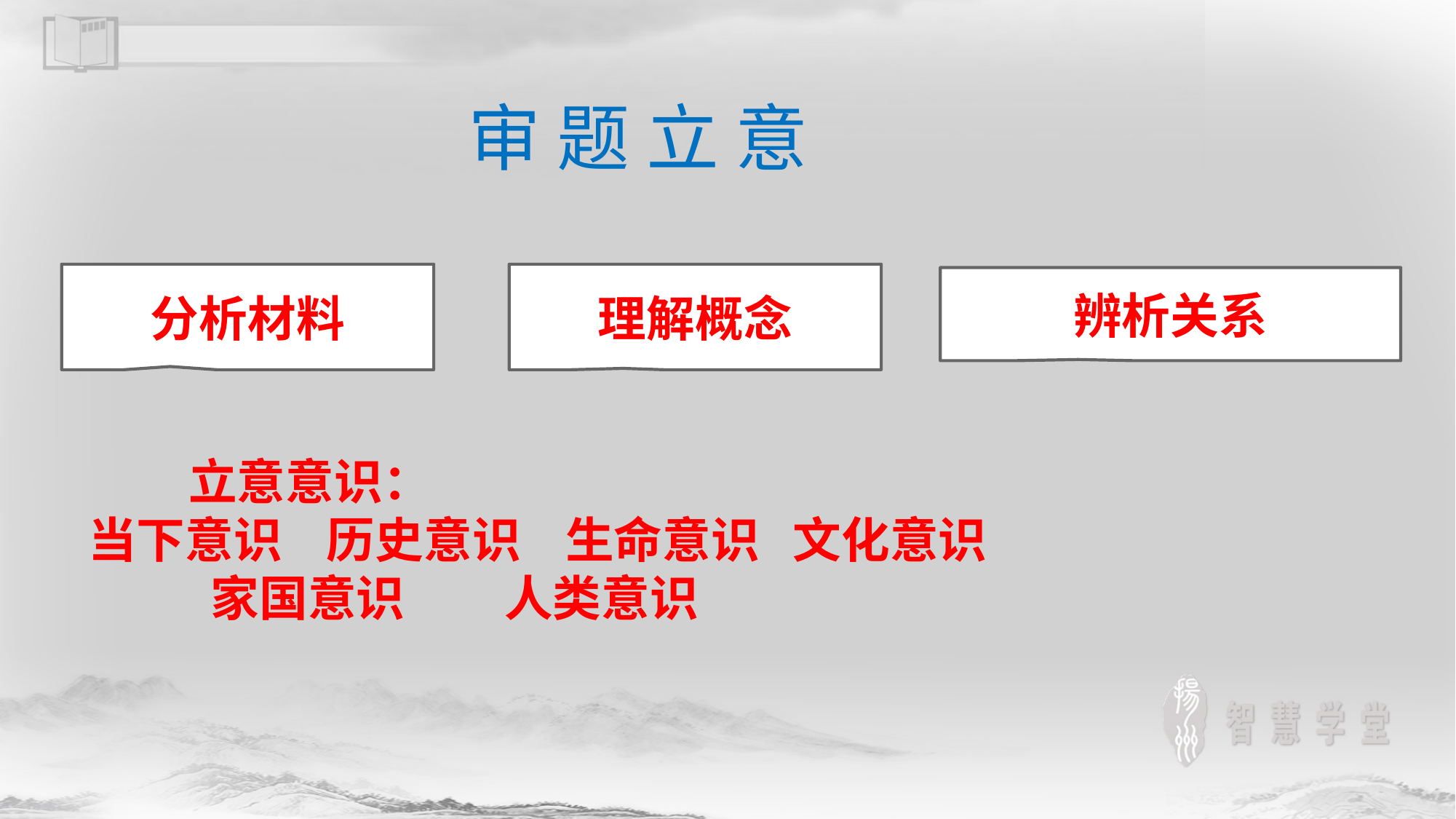

审 题 立 意
分析材料
理解概念
辨析关系
        立意意识：
当下意识    历史意识    生命意识   文化意识
          家国意识         人类意识